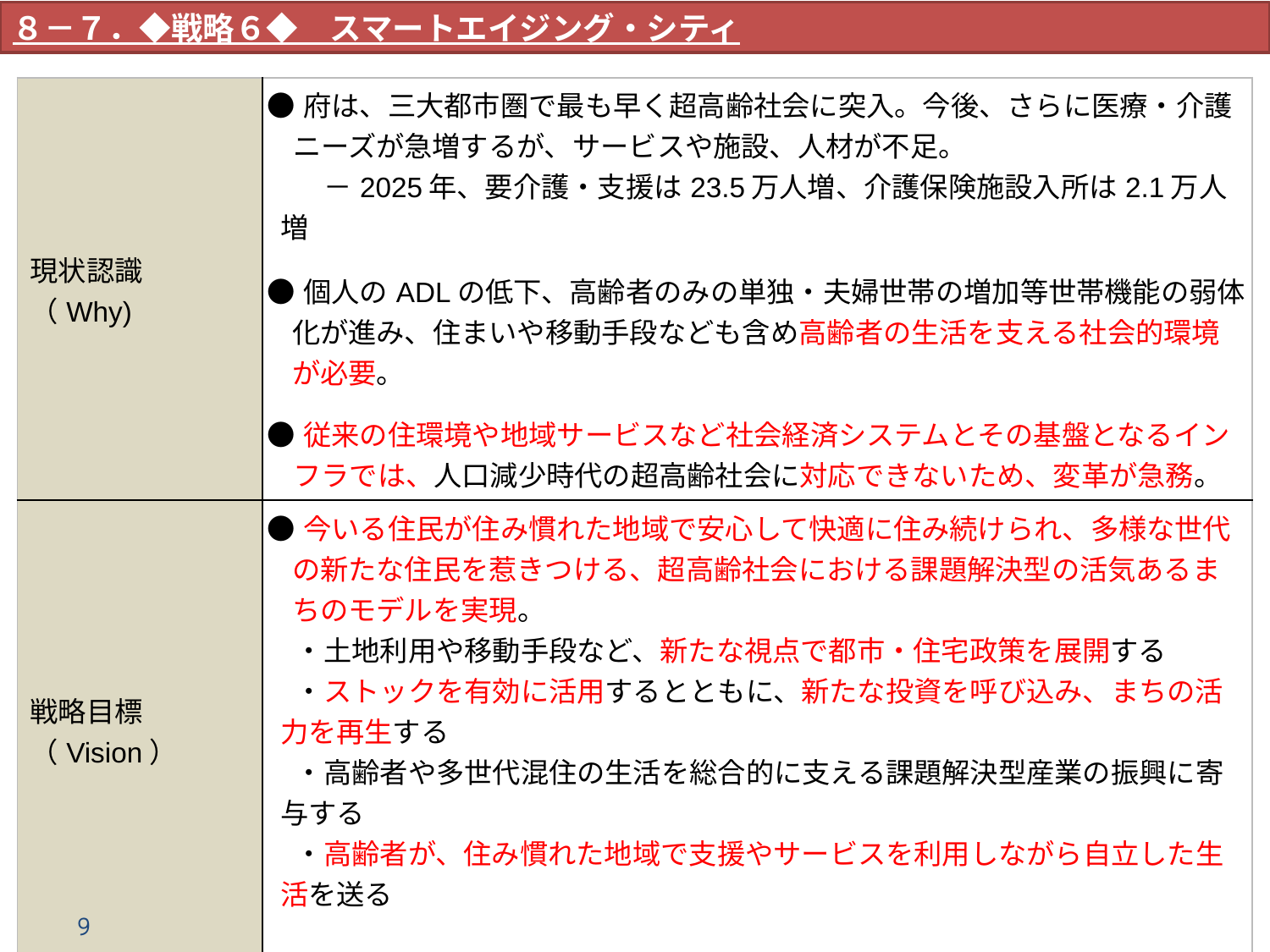

８－７．◆戦略６◆　スマートエイジング・シティ
| 現状認識 （Why) | ●府は、三大都市圏で最も早く超高齢社会に突入。今後、さらに医療・介護ニーズが急増するが、サービスや施設、人材が不足。 　　－2025年、要介護・支援は23.5万人増、介護保険施設入所は2.1万人増 　　 ●個人のADLの低下、高齢者のみの単独・夫婦世帯の増加等世帯機能の弱体化が進み、住まいや移動手段なども含め高齢者の生活を支える社会的環境が必要。 ●従来の住環境や地域サービスなど社会経済システムとその基盤となるインフラでは、人口減少時代の超高齢社会に対応できないため、変革が急務。 |
| --- | --- |
| 戦略目標 （Vision） | ●今いる住民が住み慣れた地域で安心して快適に住み続けられ、多様な世代の新たな住民を惹きつける、超高齢社会における課題解決型の活気あるまちのモデルを実現。 　・土地利用や移動手段など、新たな視点で都市・住宅政策を展開する 　・ストックを有効に活用するとともに、新たな投資を呼び込み、まちの活力を再生する 　・高齢者や多世代混住の生活を総合的に支える課題解決型産業の振興に寄与する 　・高齢者が、住み慣れた地域で支援やサービスを利用しながら自立した生活を送る |
| 戦略行動 （Who/What） | ●府は、土地利用、住まい・住環境、公共空間、移動・交通システム、情報通信技術などの領域で、超高齢社会を見据えた、地域の新たなマスター・プランを策定、提示する。 ●府と基礎自治体が連携し、住民や民間事業者等ステークホルダー間の合意形成、協調的な行動を促しつつ、「ヘルスケア」、「エイジング」をコンセプトに、行政分野横断的に課題解決と地域の活性化を進める。民間の投資を呼び込める様々な打ち手も講じる。 ●府と基礎自治体は、「スマートエイジング・シティ」を具体的に目に見える形で速やかに実現するため、行政権限や支援方策を駆使し、総合調整力を発揮する。 |
9